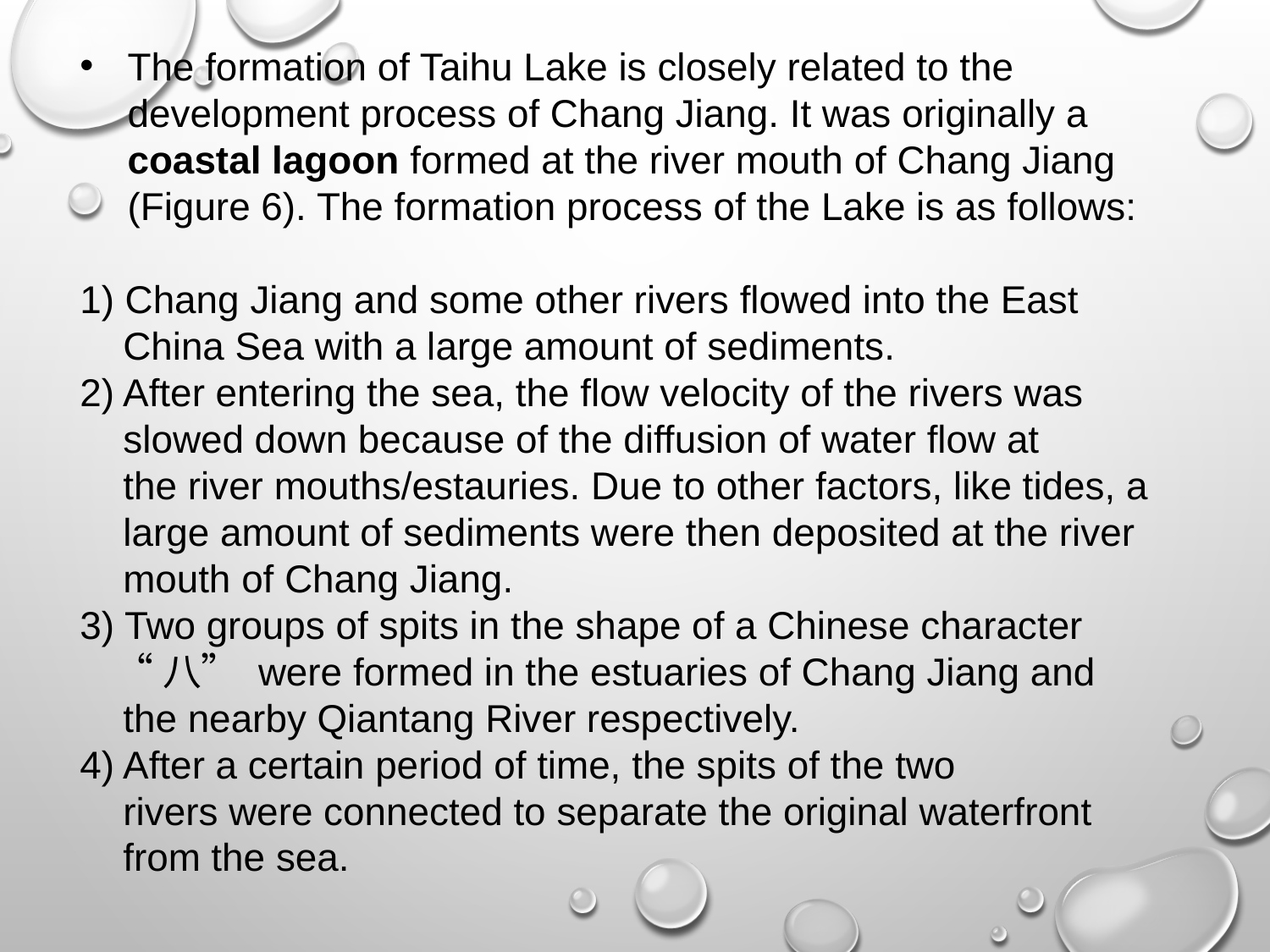

The formation of Taihu Lake is closely related to the development process of Chang Jiang. It was originally a coastal lagoon formed at the river mouth of Chang Jiang (Figure 6). The formation process of the Lake is as follows:

1) Chang Jiang and some other rivers flowed into the East
    China Sea with a large amount of sediments.
2) After entering the sea, the flow velocity of the rivers was
    slowed down because of the diffusion of water flow at
    the river mouths/estauries. Due to other factors, like tides, a
    large amount of sediments were then deposited at the river
    mouth of Chang Jiang.
3) Two groups of spits in the shape of a Chinese character
    “八” were formed in the estuaries of Chang Jiang and
    the nearby Qiantang River respectively.
4) After a certain period of time, the spits of the two
    rivers were connected to separate the original waterfront
    from the sea.